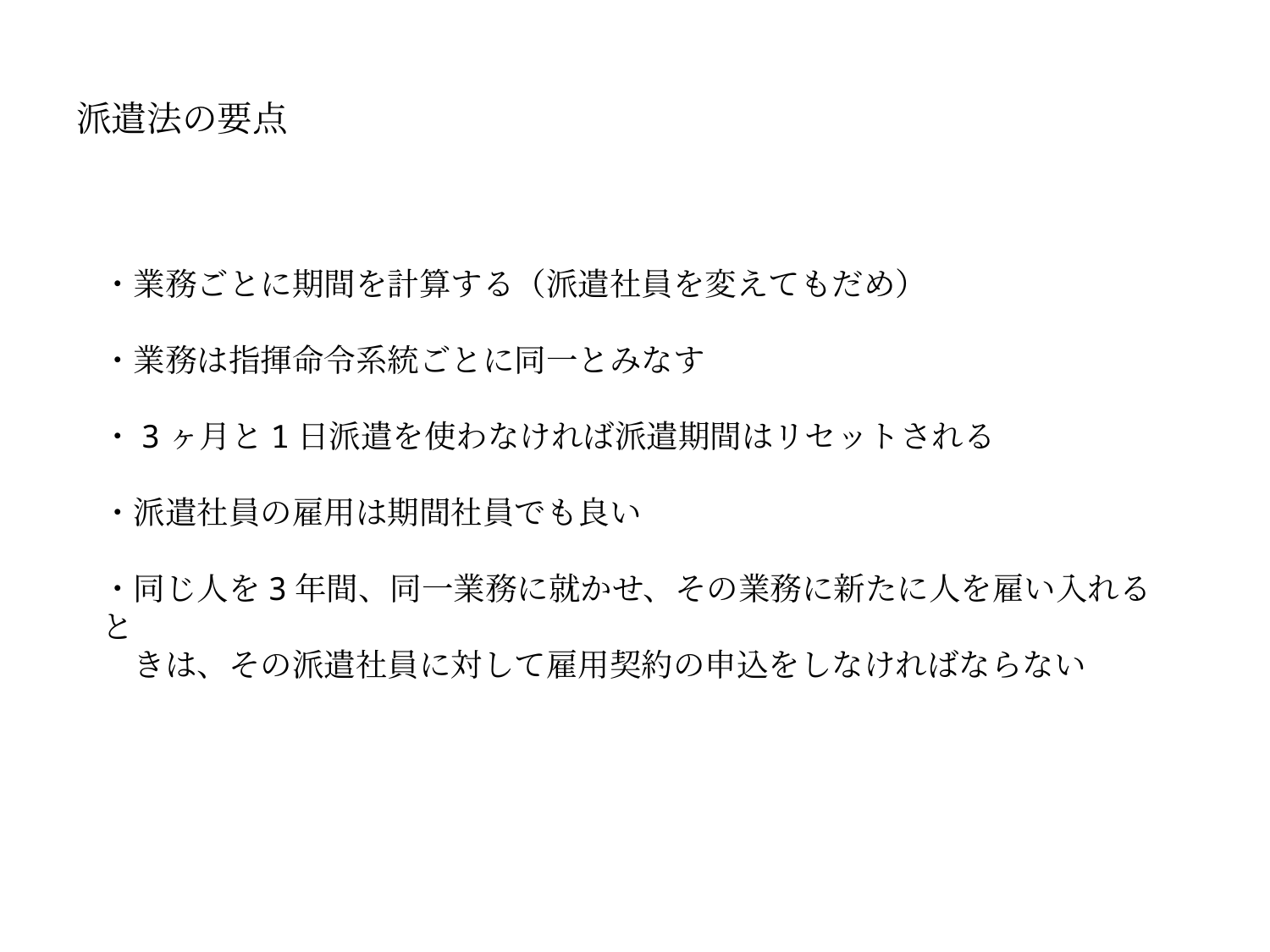

# 派遣法の要点
・業務ごとに期間を計算する（派遣社員を変えてもだめ）

・業務は指揮命令系統ごとに同一とみなす

・3ヶ月と1日派遣を使わなければ派遣期間はリセットされる

・派遣社員の雇用は期間社員でも良い

・同じ人を3年間、同一業務に就かせ、その業務に新たに人を雇い入れると
　きは、その派遣社員に対して雇用契約の申込をしなければならない